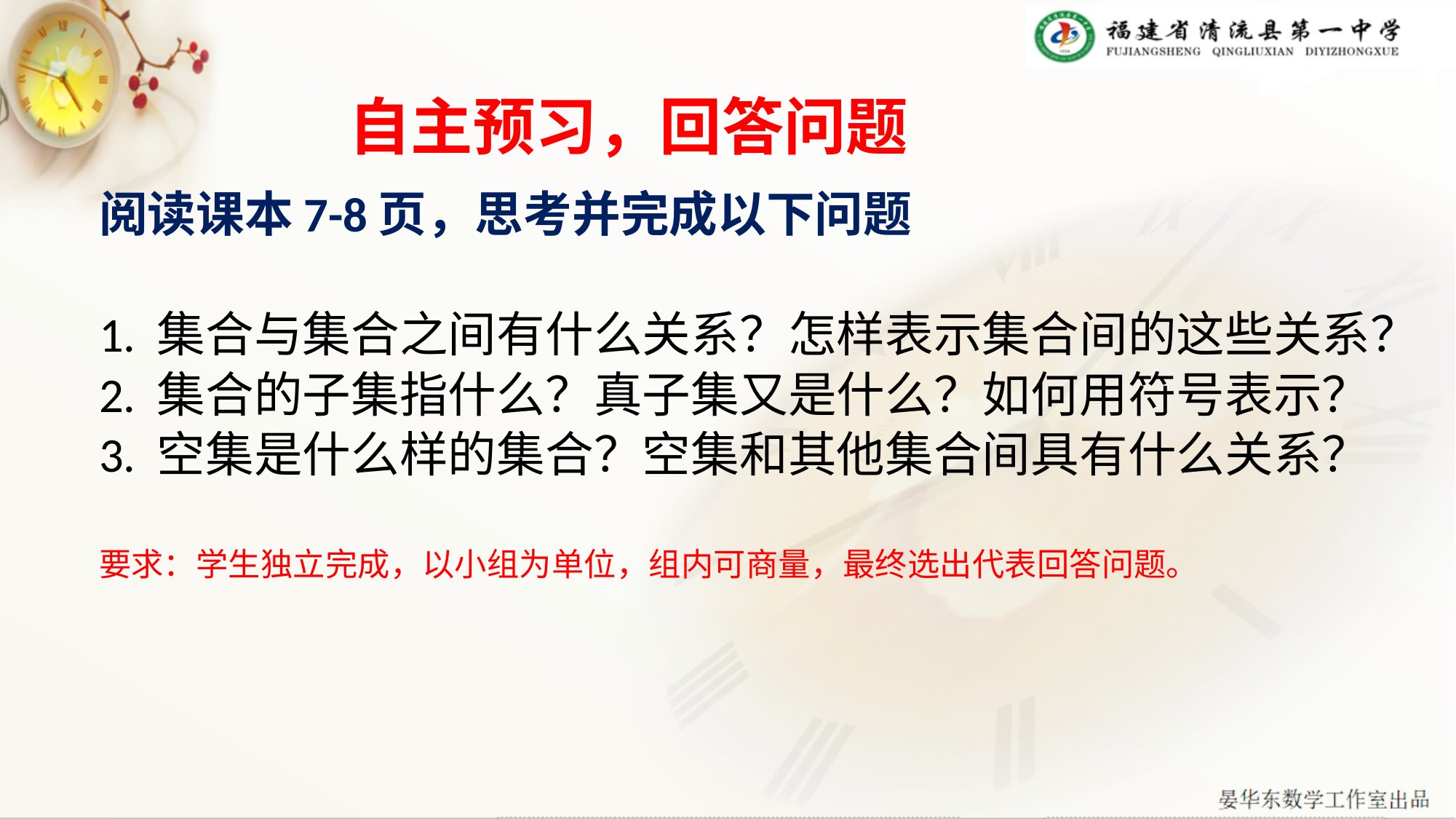

# 自主预习，回答问题
阅读课本7-8页，思考并完成以下问题

1. 集合与集合之间有什么关系？怎样表示集合间的这些关系？
2. 集合的子集指什么？真子集又是什么？如何用符号表示？
3. 空集是什么样的集合？空集和其他集合间具有什么关系？

要求：学生独立完成，以小组为单位，组内可商量，最终选出代表回答问题。